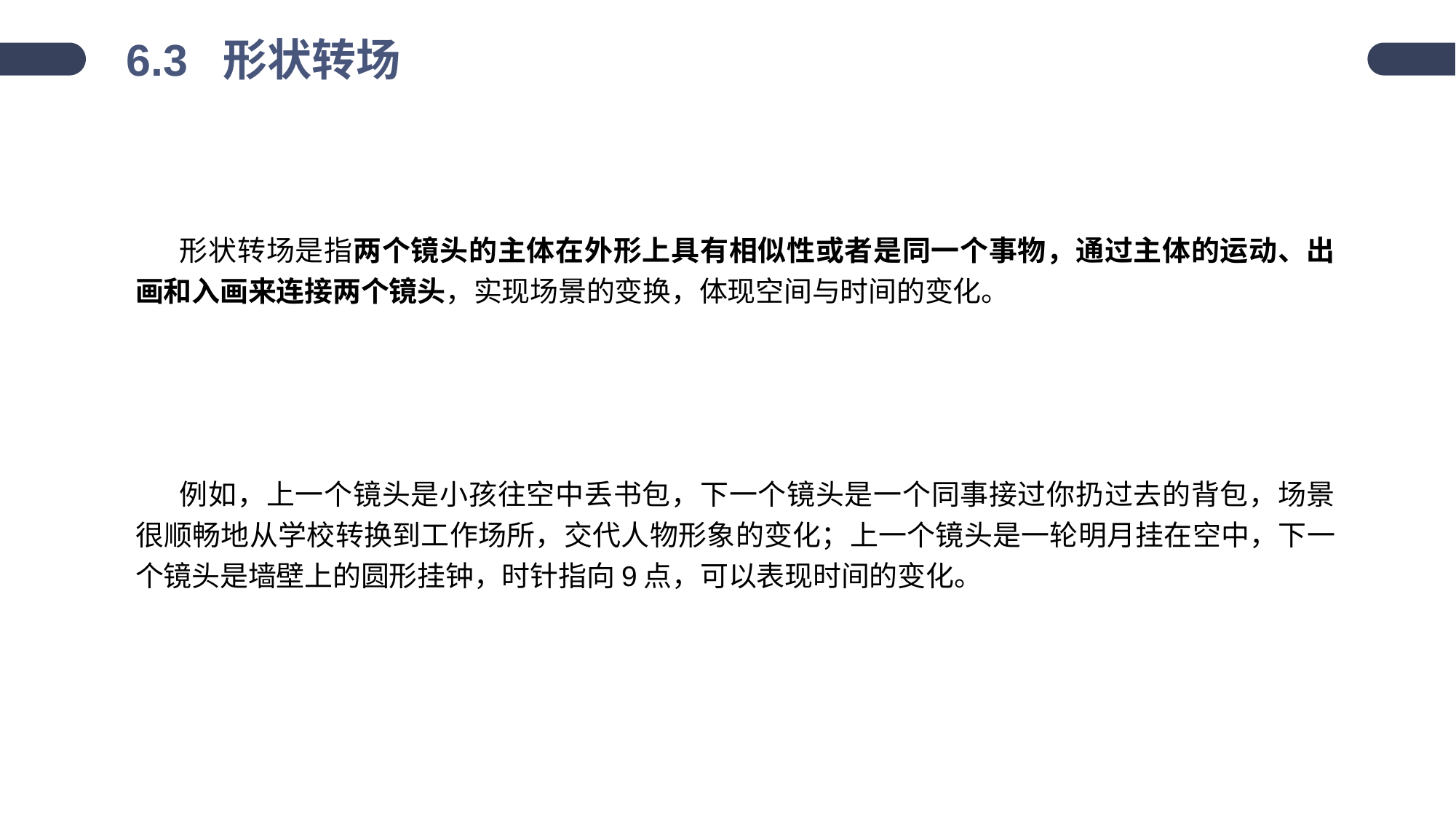

6.3  形状转场

形状转场是指两个镜头的主体在外形上具有相似性或者是同一个事物，通过主体的运动、出画和入画来连接两个镜头，实现场景的变换，体现空间与时间的变化。

例如，上一个镜头是小孩往空中丢书包，下一个镜头是一个同事接过你扔过去的背包，场景很顺畅地从学校转换到工作场所，交代人物形象的变化；上一个镜头是一轮明月挂在空中，下一个镜头是墙壁上的圆形挂钟，时针指向9点，可以表现时间的变化。